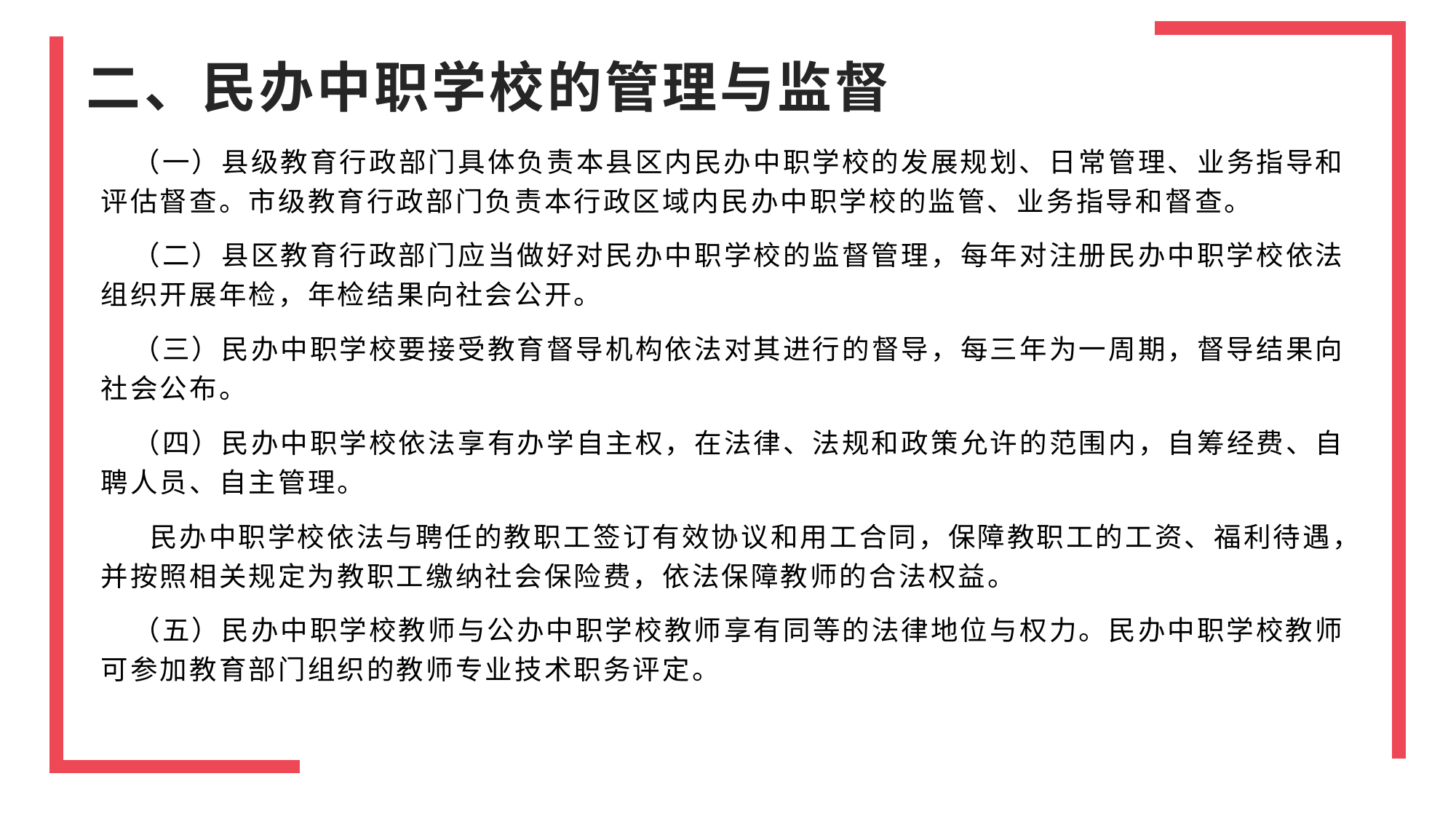

# 二、民办中职学校的管理与监督
   （一）县级教育行政部门具体负责本县区内民办中职学校的发展规划、日常管理、业务指导和评估督查。市级教育行政部门负责本行政区域内民办中职学校的监管、业务指导和督查。
   （二）县区教育行政部门应当做好对民办中职学校的监督管理，每年对注册民办中职学校依法组织开展年检，年检结果向社会公开。
   （三）民办中职学校要接受教育督导机构依法对其进行的督导，每三年为一周期，督导结果向社会公布。
   （四）民办中职学校依法享有办学自主权，在法律、法规和政策允许的范围内，自筹经费、自聘人员、自主管理。
     民办中职学校依法与聘任的教职工签订有效协议和用工合同，保障教职工的工资、福利待遇，并按照相关规定为教职工缴纳社会保险费，依法保障教师的合法权益。
   （五）民办中职学校教师与公办中职学校教师享有同等的法律地位与权力。民办中职学校教师可参加教育部门组织的教师专业技术职务评定。